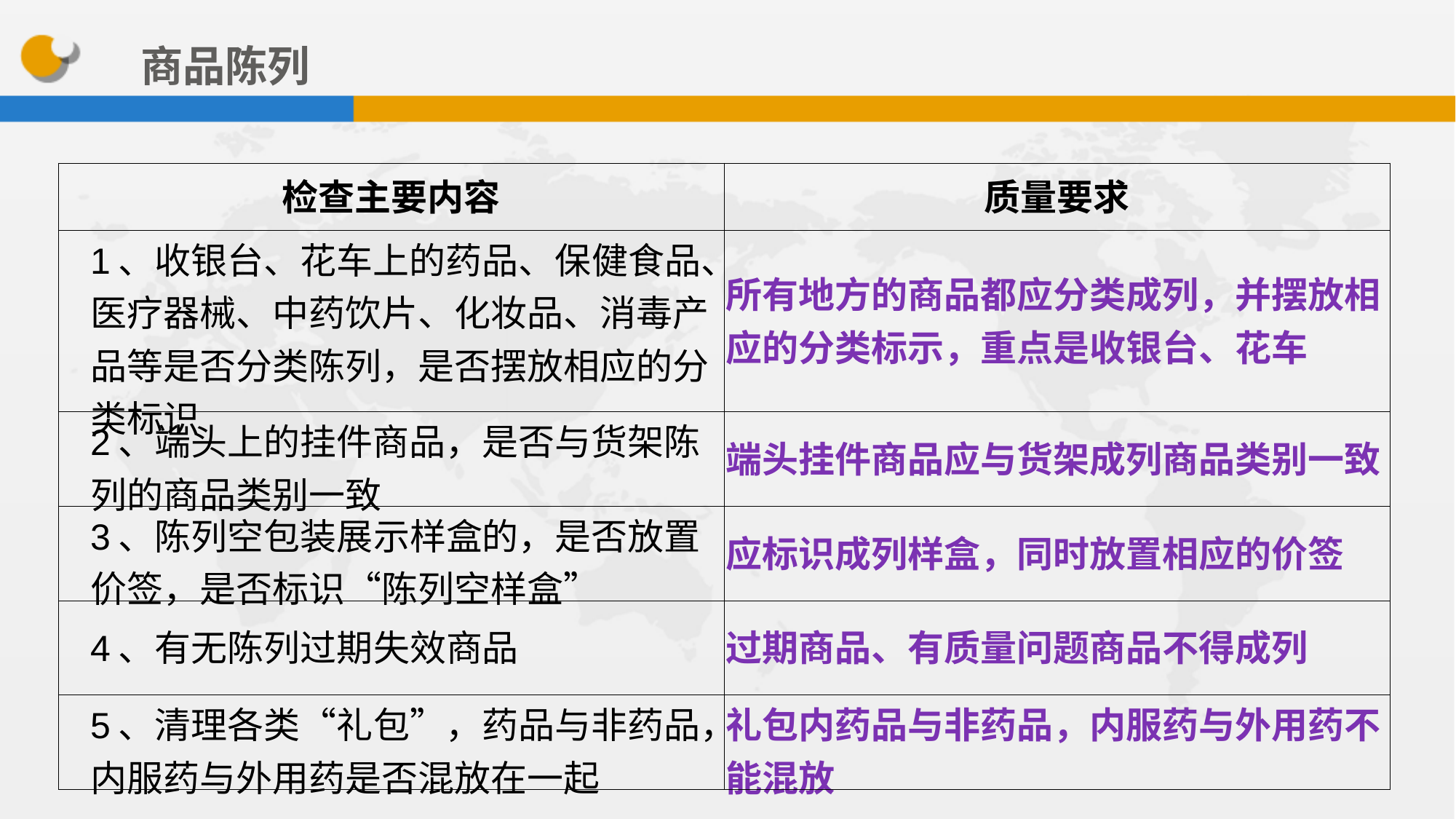

商品陈列
| 检查主要内容 | 质量要求 |
| --- | --- |
| 1、收银台、花车上的药品、保健食品、医疗器械、中药饮片、化妆品、消毒产品等是否分类陈列，是否摆放相应的分类标识 | 所有地方的商品都应分类成列，并摆放相应的分类标示，重点是收银台、花车 |
| 2、端头上的挂件商品，是否与货架陈列的商品类别一致 | 端头挂件商品应与货架成列商品类别一致 |
| 3、陈列空包装展示样盒的，是否放置价签，是否标识“陈列空样盒” | 应标识成列样盒，同时放置相应的价签 |
| 4、有无陈列过期失效商品 | 过期商品、有质量问题商品不得成列 |
| 5、清理各类“礼包”，药品与非药品，内服药与外用药是否混放在一起 | 礼包内药品与非药品，内服药与外用药不能混放 |
34%